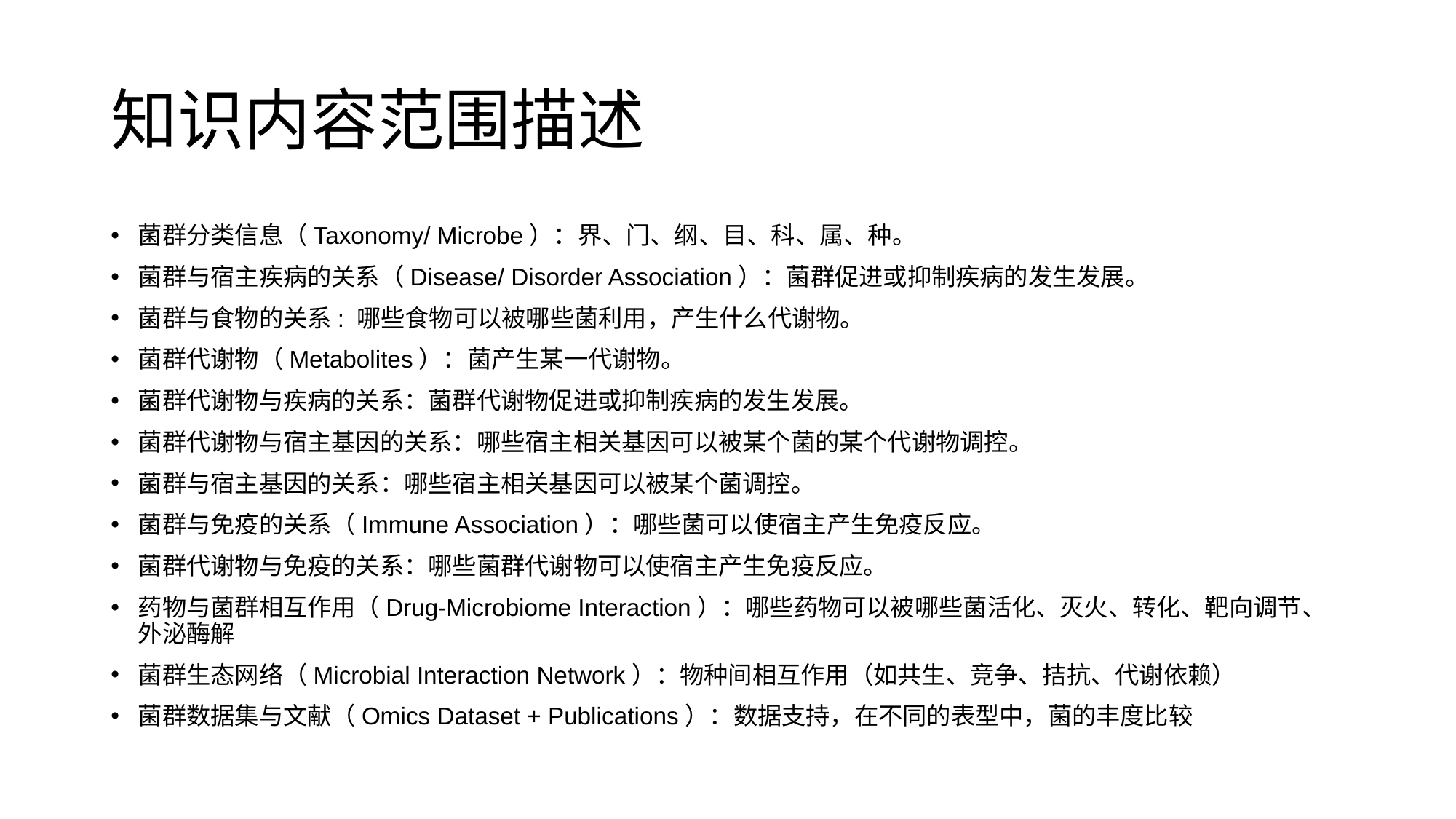

# 知识内容范围描述
菌群分类信息（Taxonomy/ Microbe）：界、门、纲、目、科、属、种。
菌群与宿主疾病的关系（Disease/ Disorder Association）：菌群促进或抑制疾病的发生发展。
菌群与食物的关系: 哪些食物可以被哪些菌利用，产生什么代谢物。
菌群代谢物（Metabolites）：菌产生某一代谢物。
菌群代谢物与疾病的关系：菌群代谢物促进或抑制疾病的发生发展。
菌群代谢物与宿主基因的关系：哪些宿主相关基因可以被某个菌的某个代谢物调控。
菌群与宿主基因的关系：哪些宿主相关基因可以被某个菌调控。
菌群与免疫的关系（Immune Association）：哪些菌可以使宿主产生免疫反应。
菌群代谢物与免疫的关系：哪些菌群代谢物可以使宿主产生免疫反应。
药物与菌群相互作用（Drug-Microbiome Interaction）：哪些药物可以被哪些菌活化、灭火、转化、靶向调节、外泌酶解
菌群生态网络（Microbial Interaction Network）：物种间相互作用（如共生、竞争、拮抗、代谢依赖）
菌群数据集与文献（Omics Dataset + Publications）：数据支持，在不同的表型中，菌的丰度比较